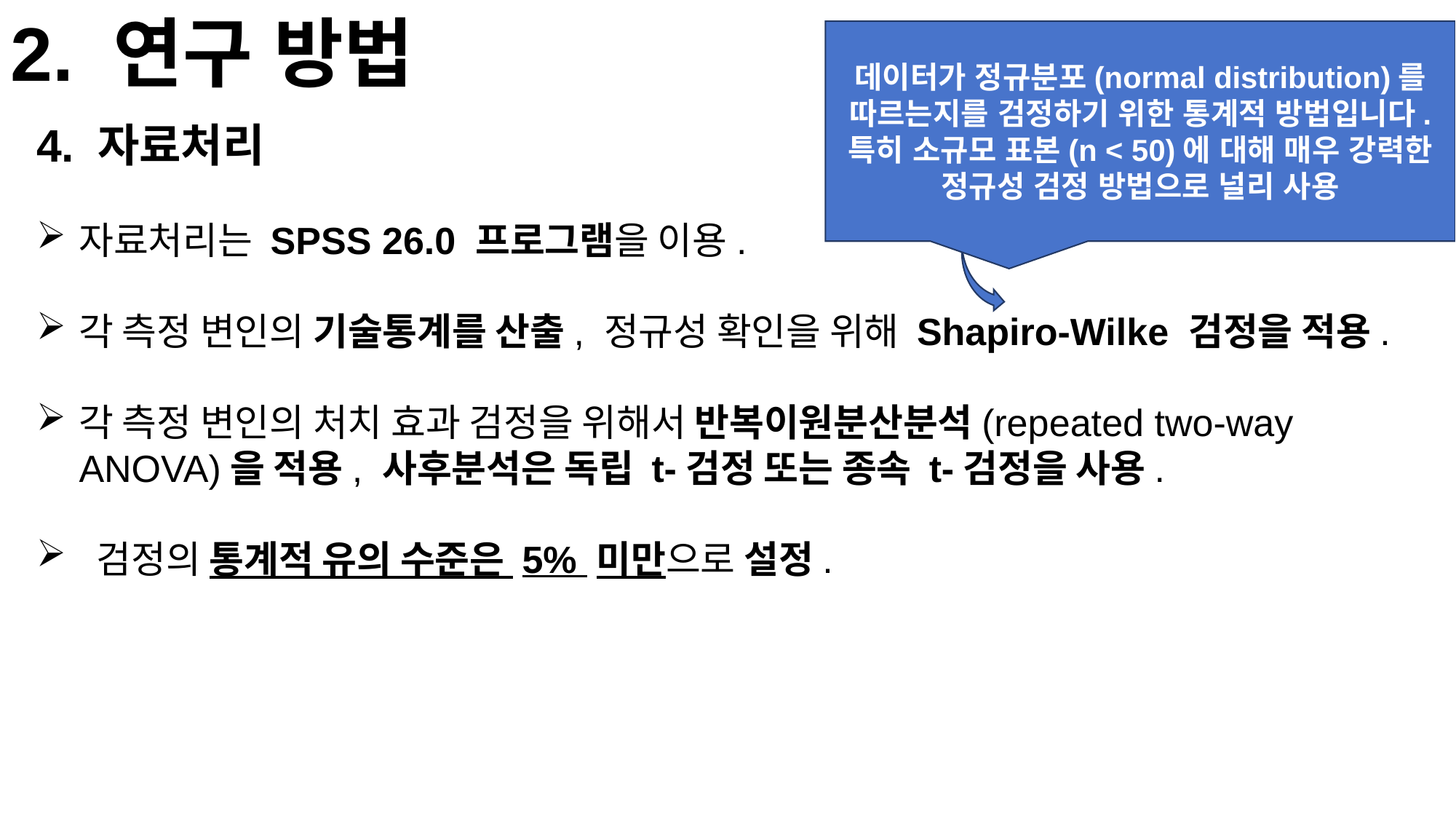

2. 연구 방법
데이터가 정규분포(normal distribution)를 따르는지를 검정하기 위한 통계적 방법입니다. 특히 소규모 표본(n < 50)에 대해 매우 강력한 정규성 검정 방법으로 널리 사용
4. 자료처리

자료처리는 SPSS 26.0 프로그램을 이용.

각 측정 변인의 기술통계를 산출, 정규성 확인을 위해 Shapiro-Wilke 검정을 적용.

각 측정 변인의 처치 효과 검정을 위해서 반복이원분산분석(repeated two-way ANOVA)을 적용, 사후분석은 독립 t-검정 또는 종속 t-검정을 사용.

 검정의 통계적 유의 수준은 5% 미만으로 설정.